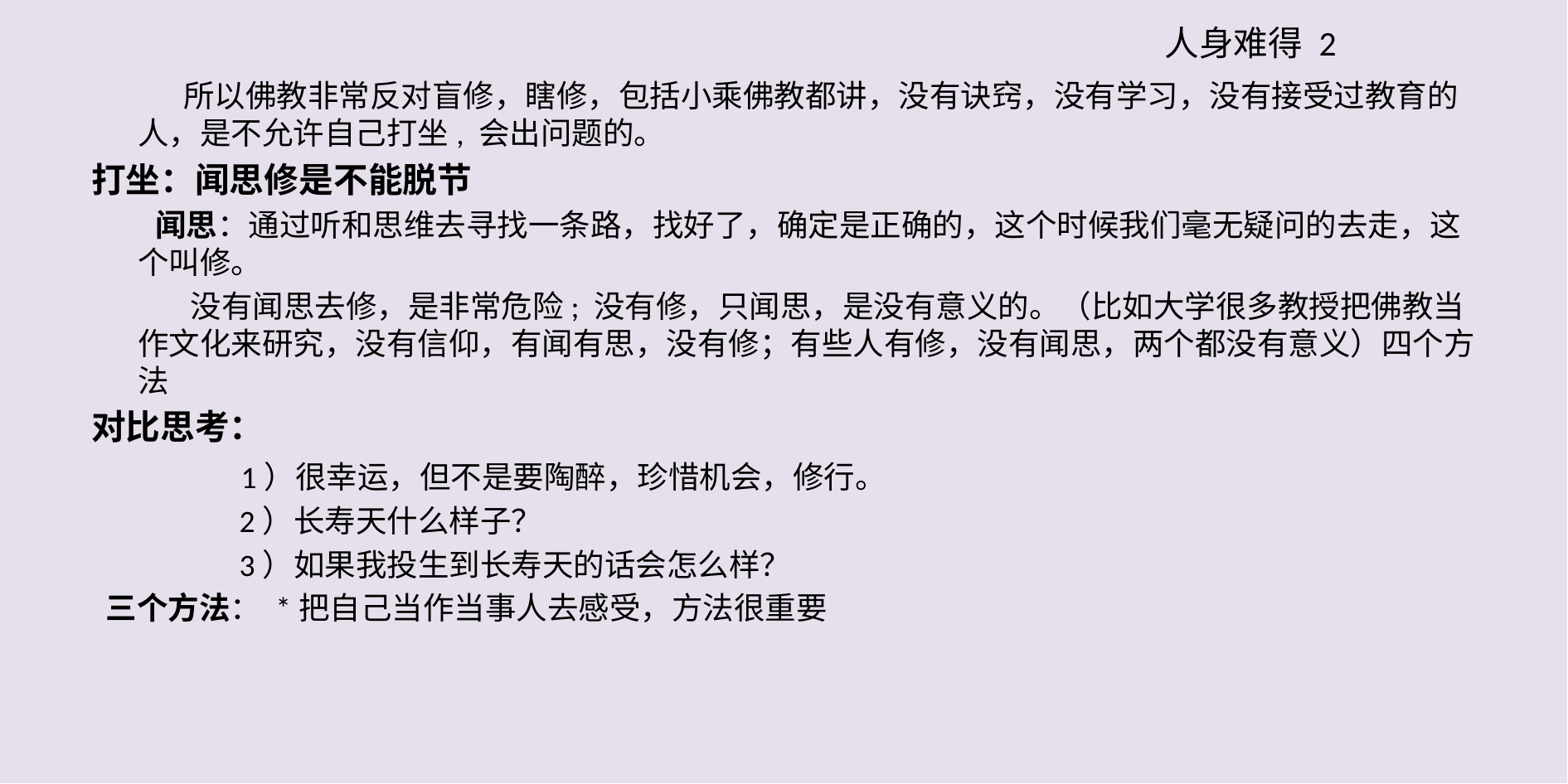

人身难得 2
            所以佛教非常反对盲修，瞎修，包括小乘佛教都讲，没有诀窍，没有学习，没有接受过教育的人，是不允许自己打坐, 会出问题的。
打坐：闻思修是不能脱节
        闻思：通过听和思维去寻找一条路，找好了，确定是正确的，这个时候我们毫无疑问的去走，这个叫修。
             没有闻思去修，是非常危险; 没有修，只闻思，是没有意义的。（比如大学很多教授把佛教当作文化来研究，没有信仰，有闻有思，没有修；有些人有修，没有闻思，两个都没有意义）四个方法
对比思考：
                   1）很幸运，但不是要陶醉，珍惜机会，修行。
                     2）长寿天什么样子？
                     3）如果我投生到长寿天的话会怎么样？
 三个方法： *把自己当作当事人去感受，方法很重要